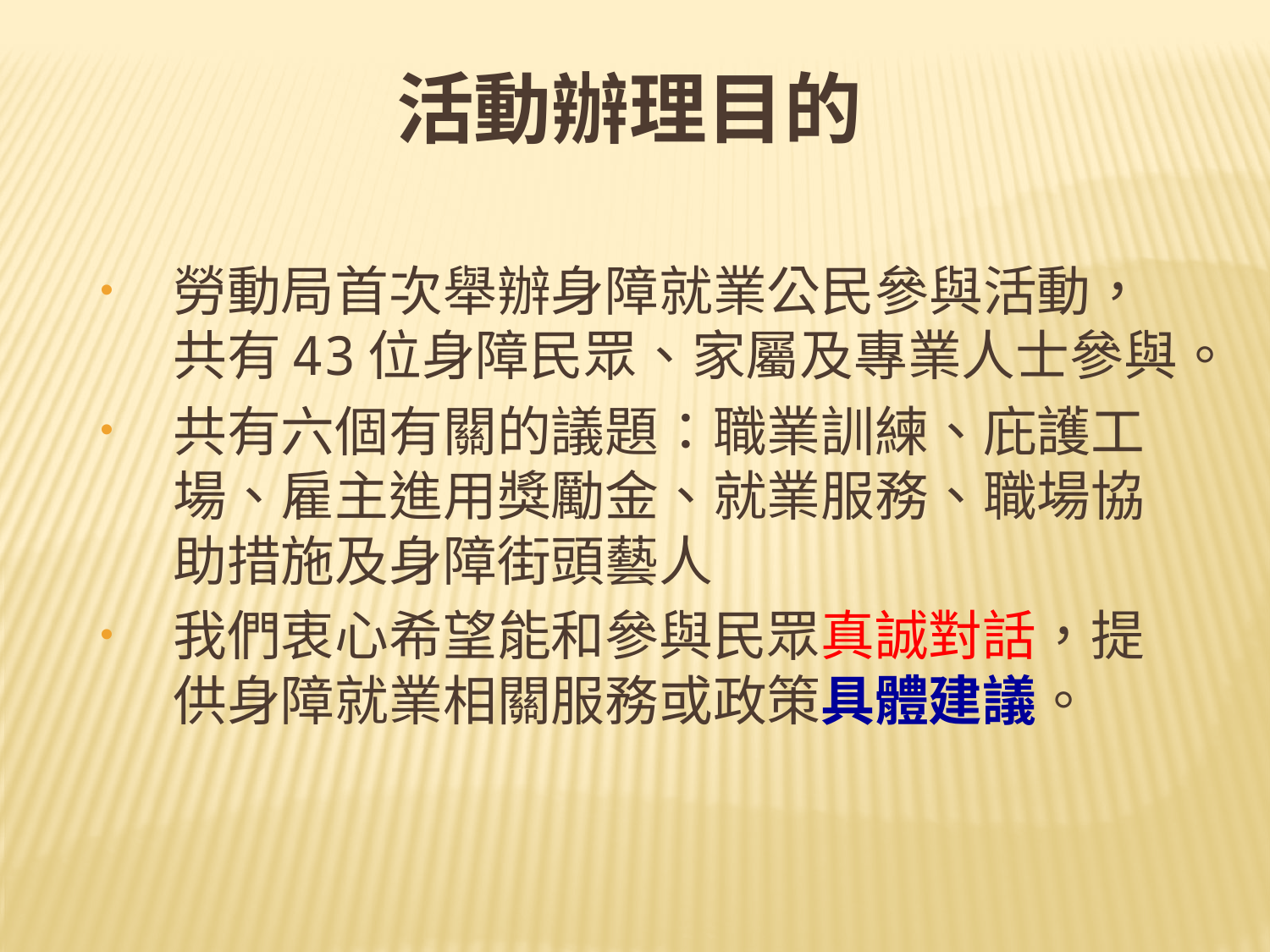

活動辦理目的
勞動局首次舉辦身障就業公民參與活動，共有43位身障民眾、家屬及專業人士參與。
共有六個有關的議題：職業訓練、庇護工場、雇主進用獎勵金、就業服務、職場協助措施及身障街頭藝人
我們衷心希望能和參與民眾真誠對話，提供身障就業相關服務或政策具體建議。